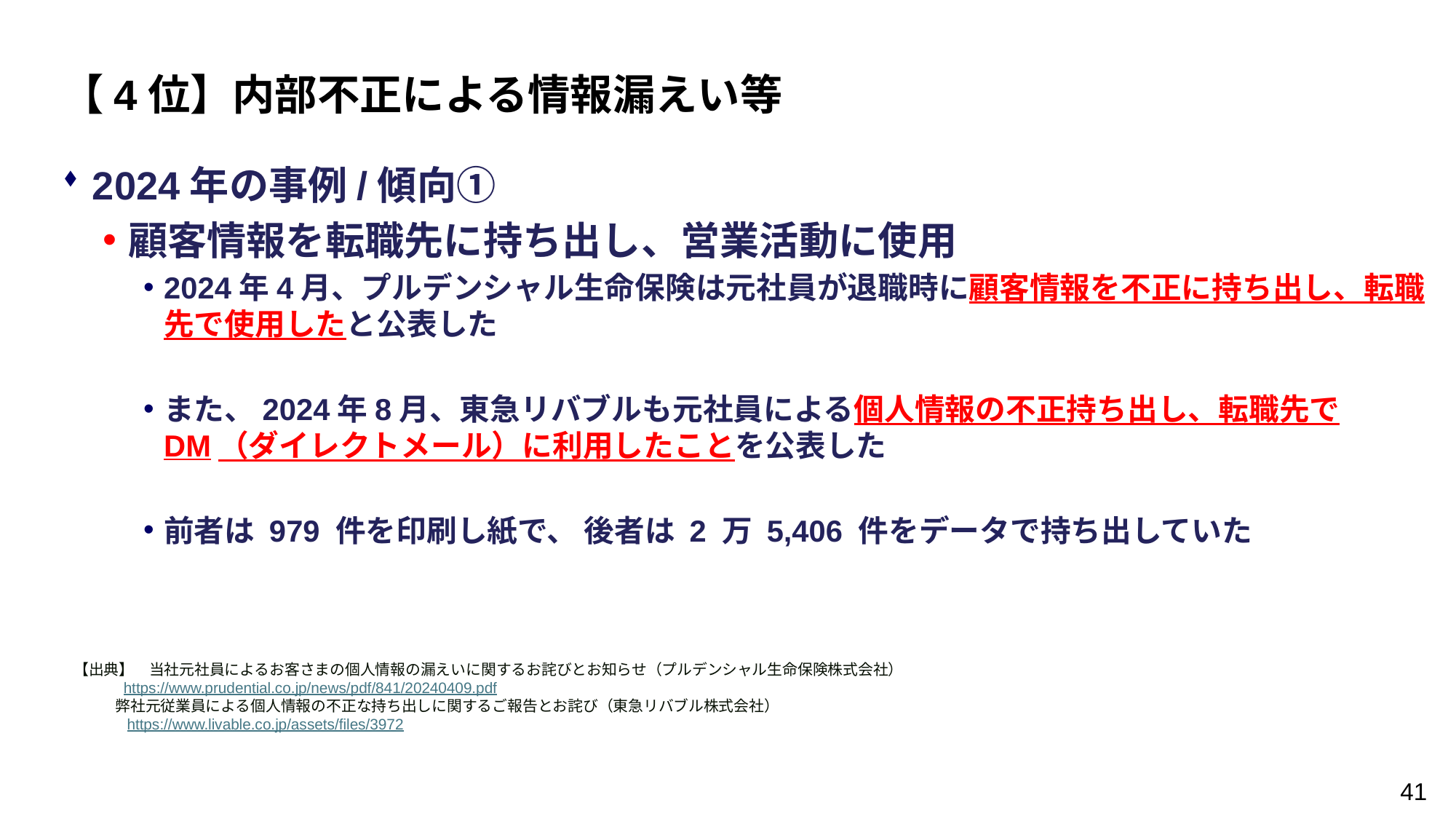

【4位】内部不正による情報漏えい等
2024年の事例/傾向①
顧客情報を転職先に持ち出し、営業活動に使用
2024年4月、プルデンシャル生命保険は元社員が退職時に顧客情報を不正に持ち出し、転職先で使用したと公表した

また、2024年8月、東急リバブルも元社員による個人情報の不正持ち出し、転職先でDM（ダイレクトメール）に利用したことを公表した

前者は 979 件を印刷し紙で、 後者は 2 万 5,406 件をデータで持ち出していた
【出典】　当社元社員によるお客さまの個人情報の漏えいに関するお詫びとお知らせ（プルデンシャル生命保険株式会社）
         　https://www.prudential.co.jp/news/pdf/841/20240409.pdf
           弊社元従業員による個人情報の不正な持ち出しに関するご報告とお詫び（東急リバブル株式会社）
         　https://www.livable.co.jp/assets/files/3972
41